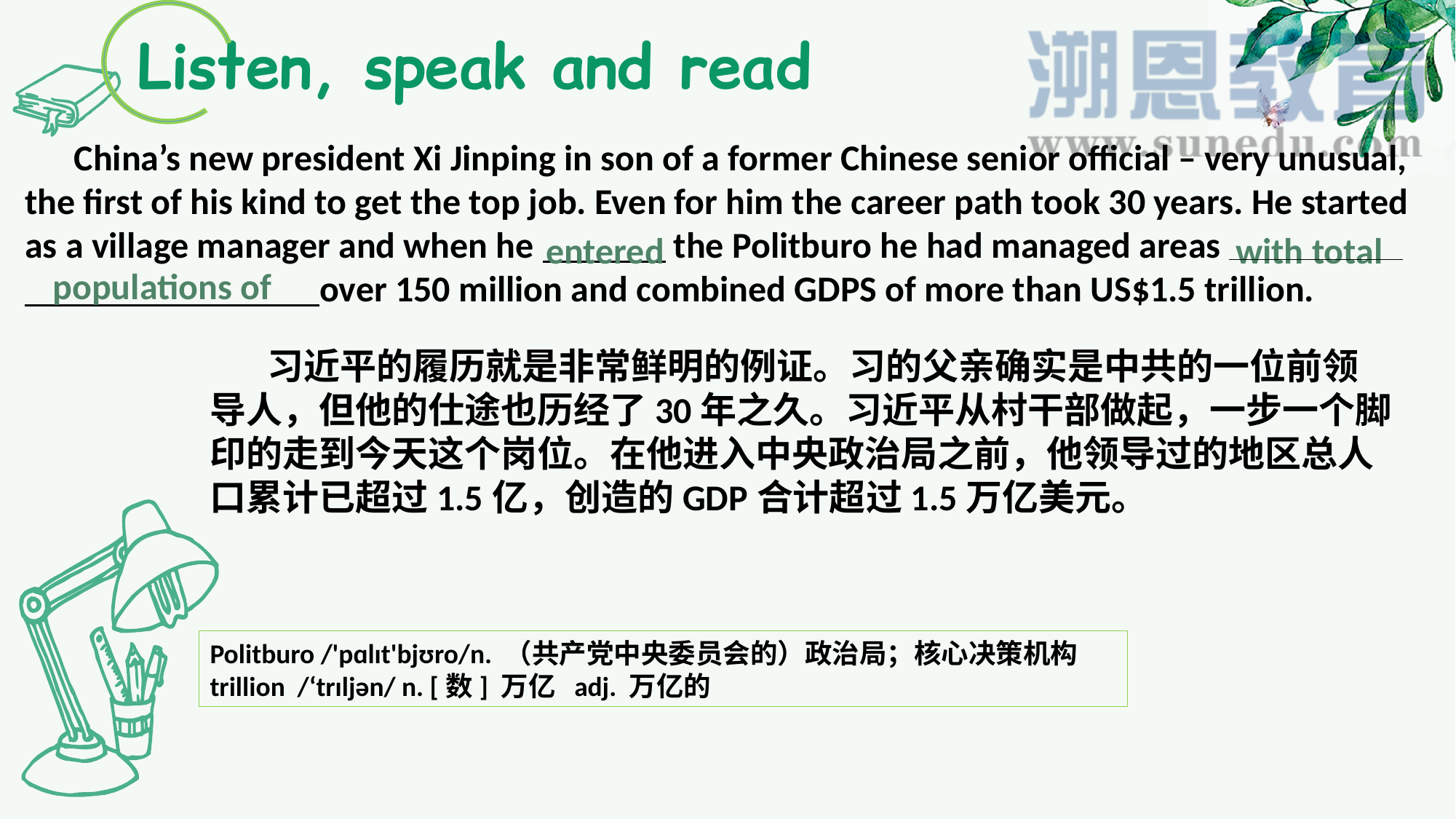

Listen, speak and read

      China’s new president Xi Jinping in son of a former Chinese senior official – very unusual, the first of his kind to get the top job. Even for him the career path took 30 years. He started as a village manager and when he                 the Politburo he had managed areas
                                    over 150 million and combined GDPS of more than US$1.5 trillion.
entered
with total
populations of
      习近平的履历就是非常鲜明的例证。习的父亲确实是中共的一位前领导人，但他的仕途也历经了30年之久。习近平从村干部做起，一步一个脚印的走到今天这个岗位。在他进入中央政治局之前，他领导过的地区总人口累计已超过1.5亿，创造的GDP合计超过1.5万亿美元。

Politburo /'pɑlɪt'bjʊro/n. （共产党中央委员会的）政治局；核心决策机构
trillion  /‘trɪljən/ n. [数] 万亿  adj. 万亿的